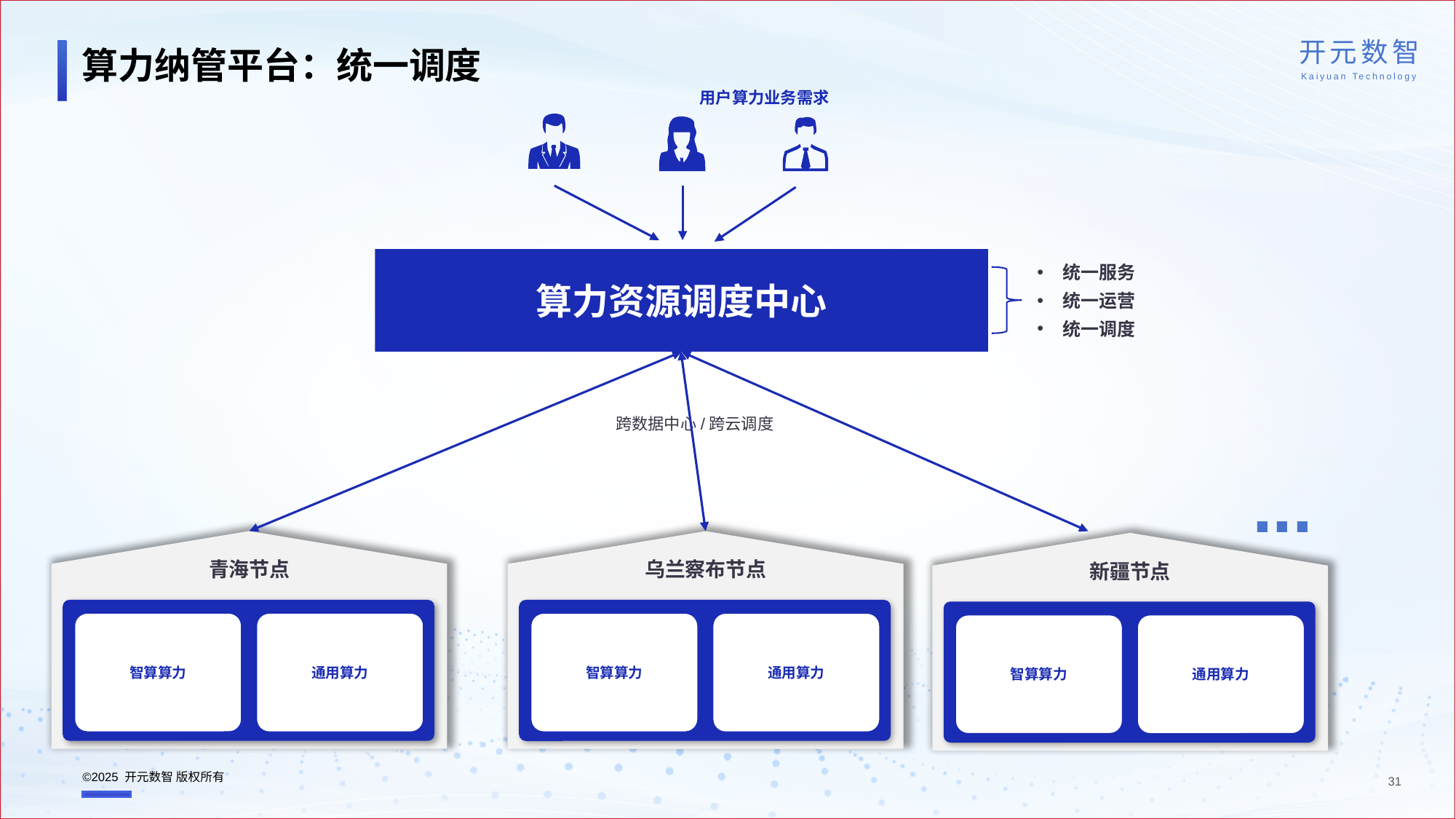

算力纳管平台：统一调度

用户算力业务需求

算力资源调度中心
统一服务
统一运营
统一调度

跨数据中心/跨云调度
...

智算算力
通用算力
青海节点

智算算力
通用算力
乌兰察布节点

智算算力
通用算力
新疆节点